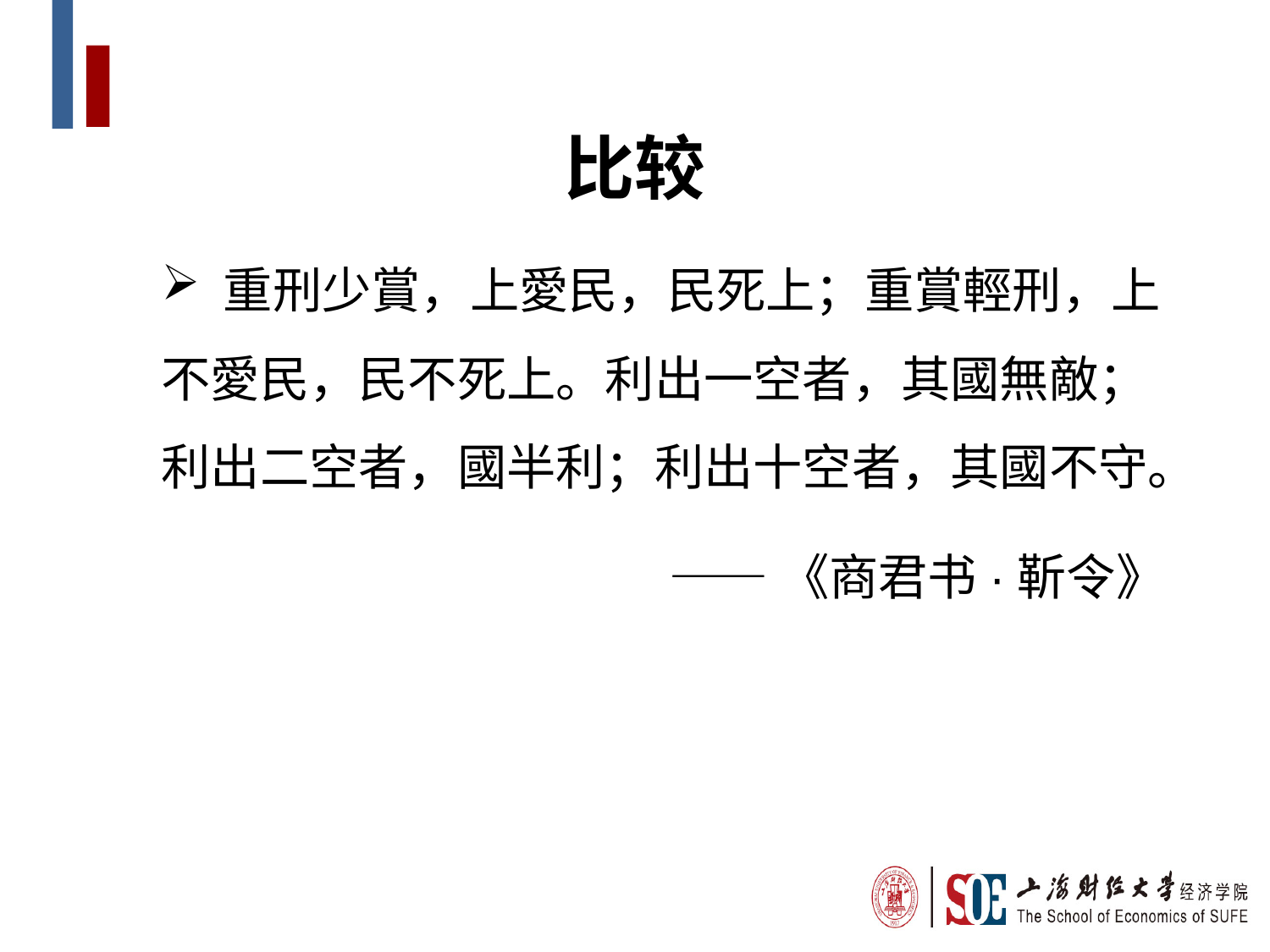

比较
 重刑少賞，上愛民，民死上；重賞輕刑，上不愛民，民不死上。利出一空者，其國無敵；利出二空者，國半利；利出十空者，其國不守。
——《商君书·靳令》